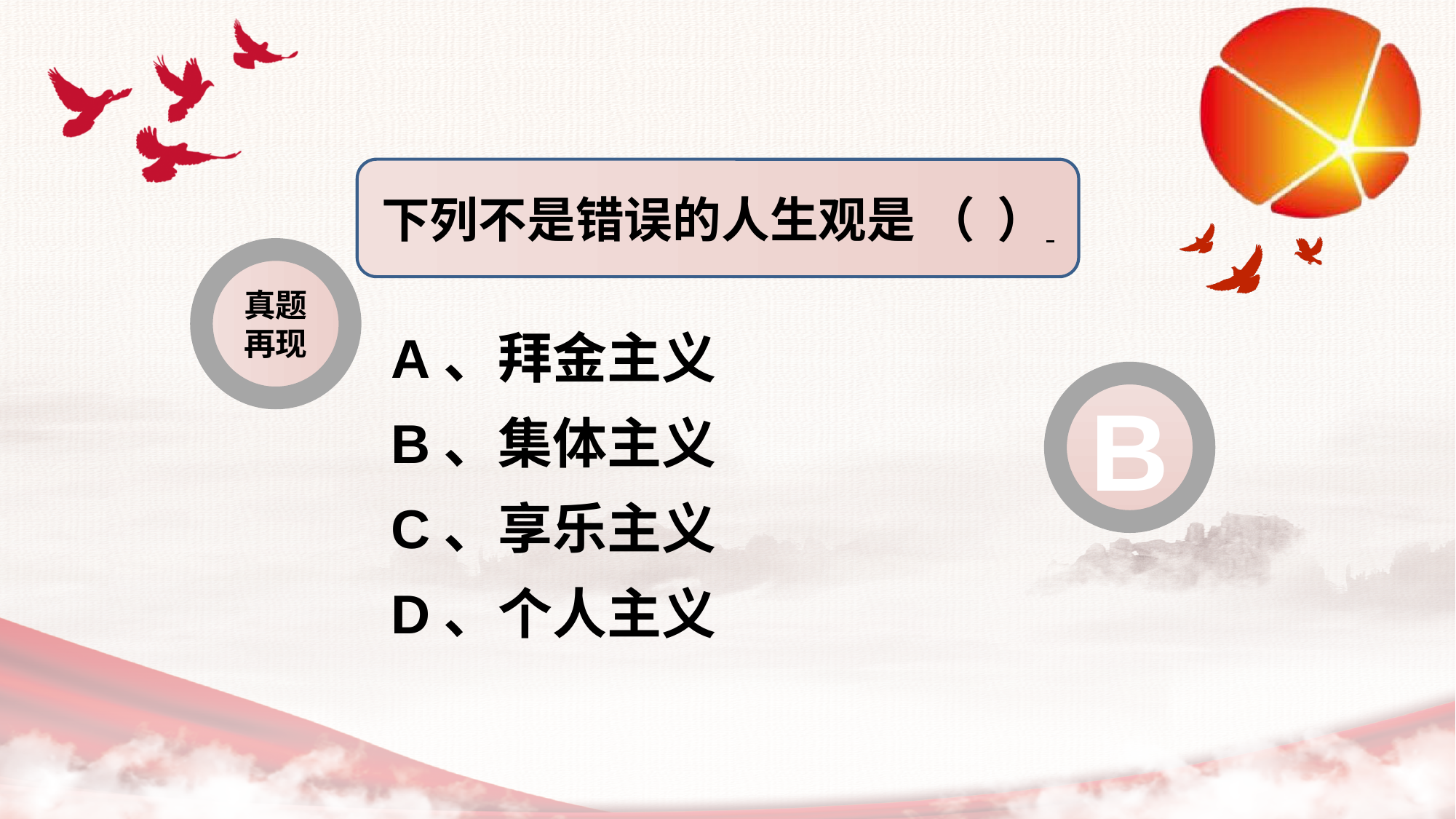

下列不是错误的人生观是 （  ）
真题再现
A、拜金主义
B、集体主义
C、享乐主义
D、个人主义
B